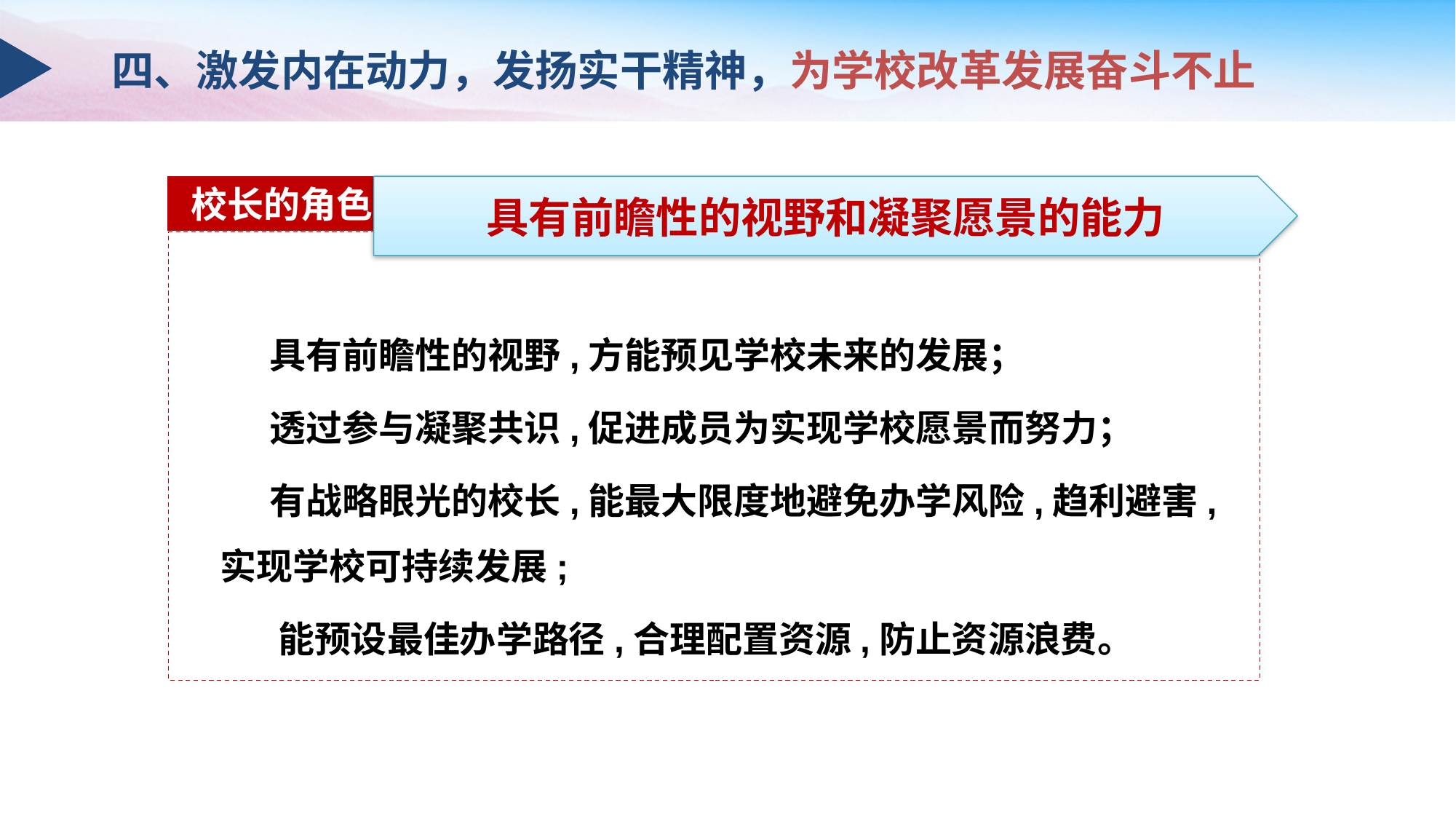

四、激发内在动力，发扬实干精神，为学校改革发展奋斗不止
 校长的角色
具有前瞻性的视野和凝聚愿景的能力

          具有前瞻性的视野,方能预见学校未来的发展；
          透过参与凝聚共识,促进成员为实现学校愿景而努力；
          有战略眼光的校长,能最大限度地避免办学风险,趋利避害,实现学校可持续发展;
           能预设最佳办学路径,合理配置资源,防止资源浪费。